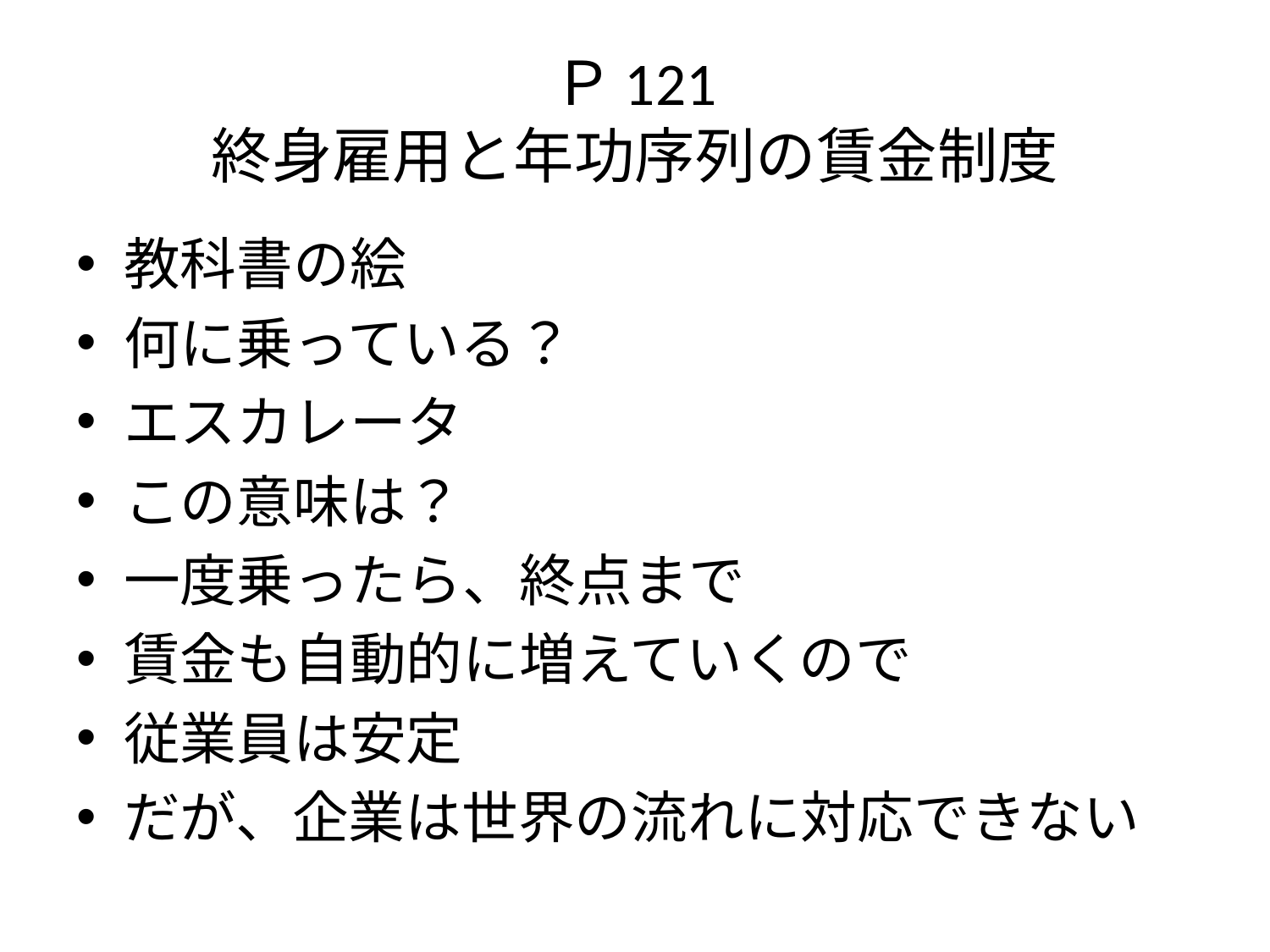

# Ｐ121 終身雇用と年功序列の賃金制度
教科書の絵
何に乗っている？
エスカレータ
この意味は？
一度乗ったら、終点まで
賃金も自動的に増えていくので
従業員は安定
だが、企業は世界の流れに対応できない